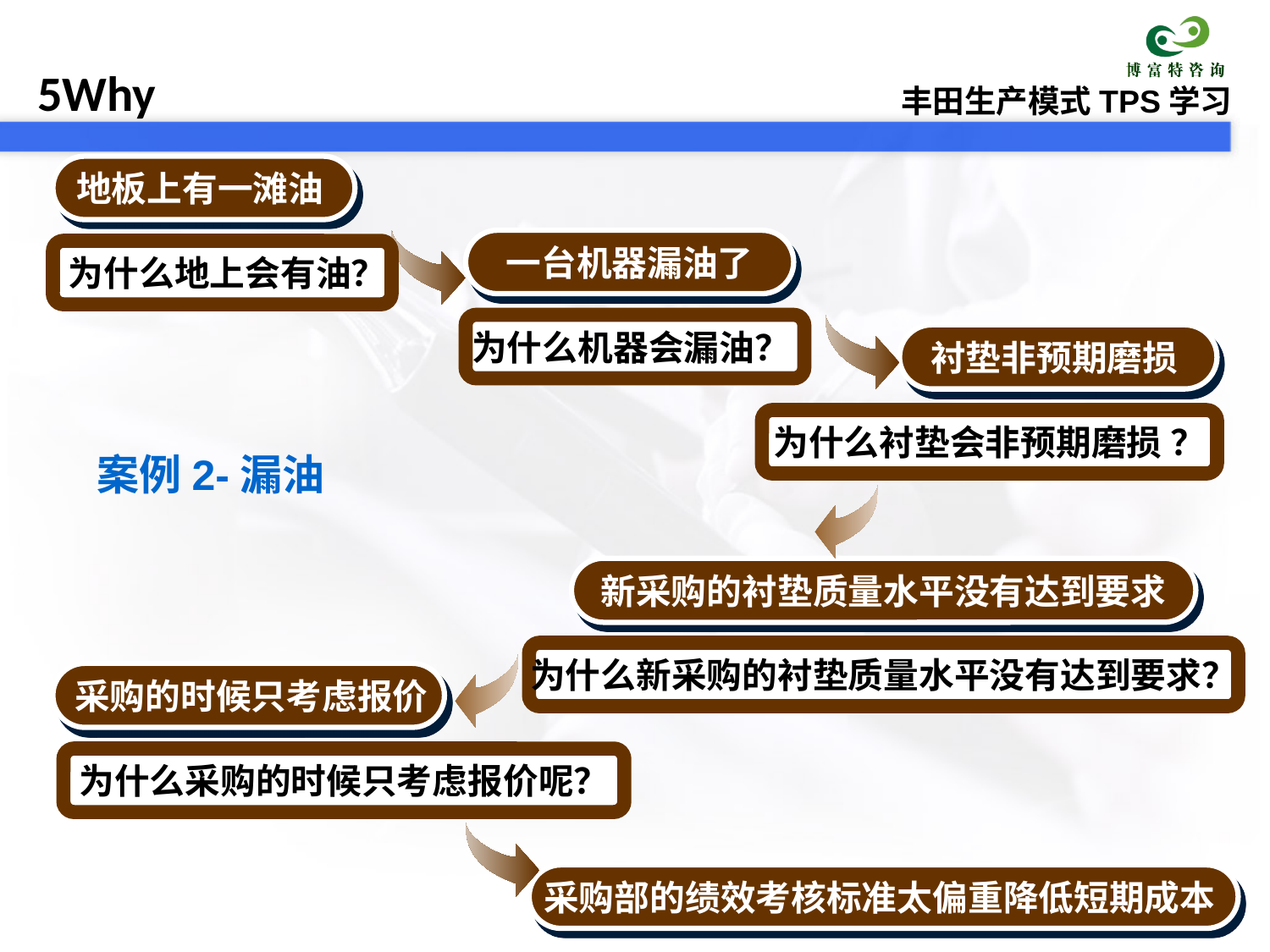

地板上有一滩油

一台机器漏油了
为什么地上会有油？
为什么机器会漏油？

衬垫非预期磨损
为什么衬垫会非预期磨损 ？
案例2-漏油

新采购的衬垫质量水平没有达到要求
为什么新采购的衬垫质量水平没有达到要求？

采购的时候只考虑报价
为什么采购的时候只考虑报价呢？

采购部的绩效考核标准太偏重降低短期成本